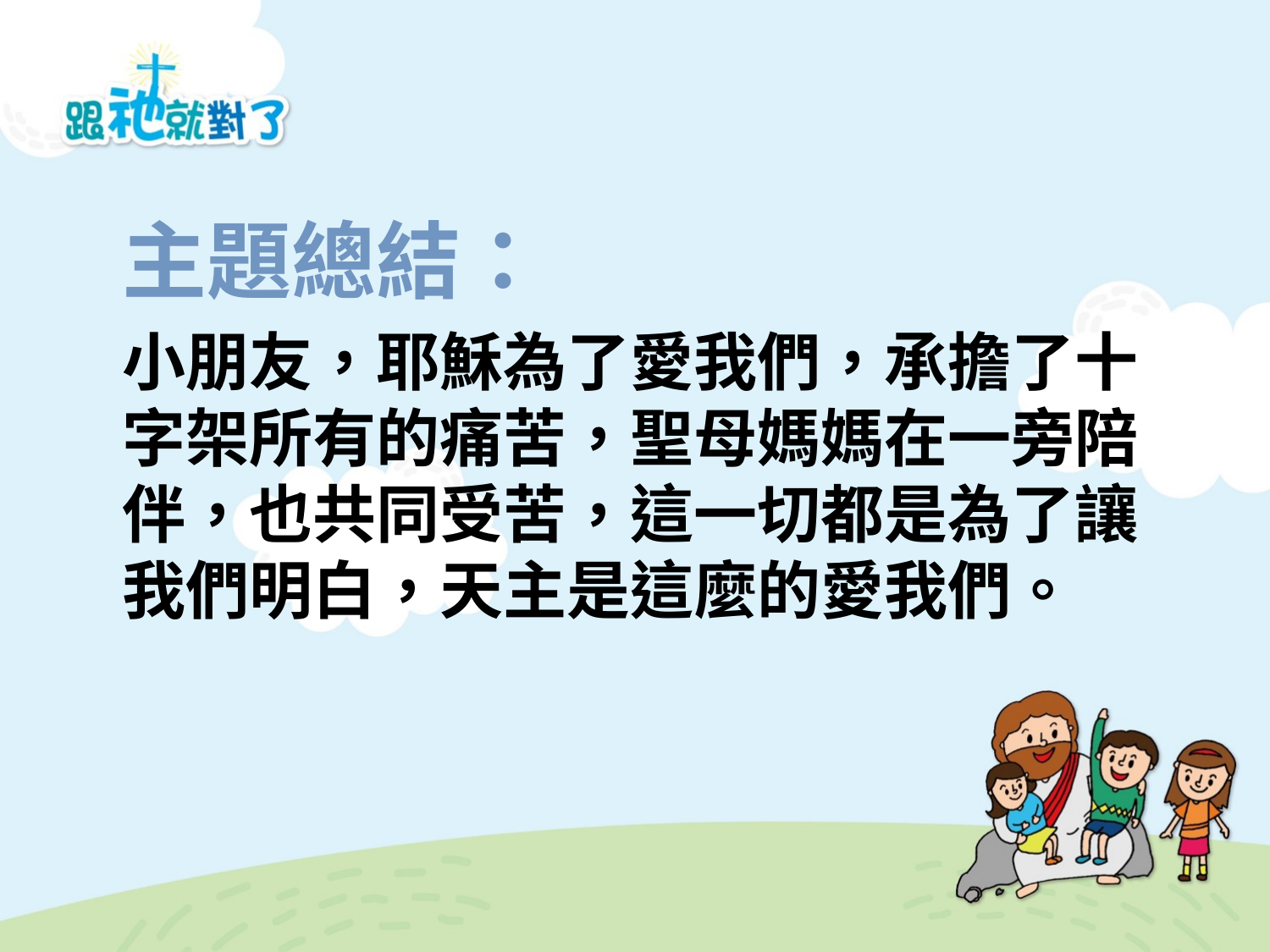

主題總結：
小朋友，耶穌為了愛我們，承擔了十字架所有的痛苦，聖母媽媽在一旁陪伴，也共同受苦，這一切都是為了讓我們明白，天主是這麼的愛我們。